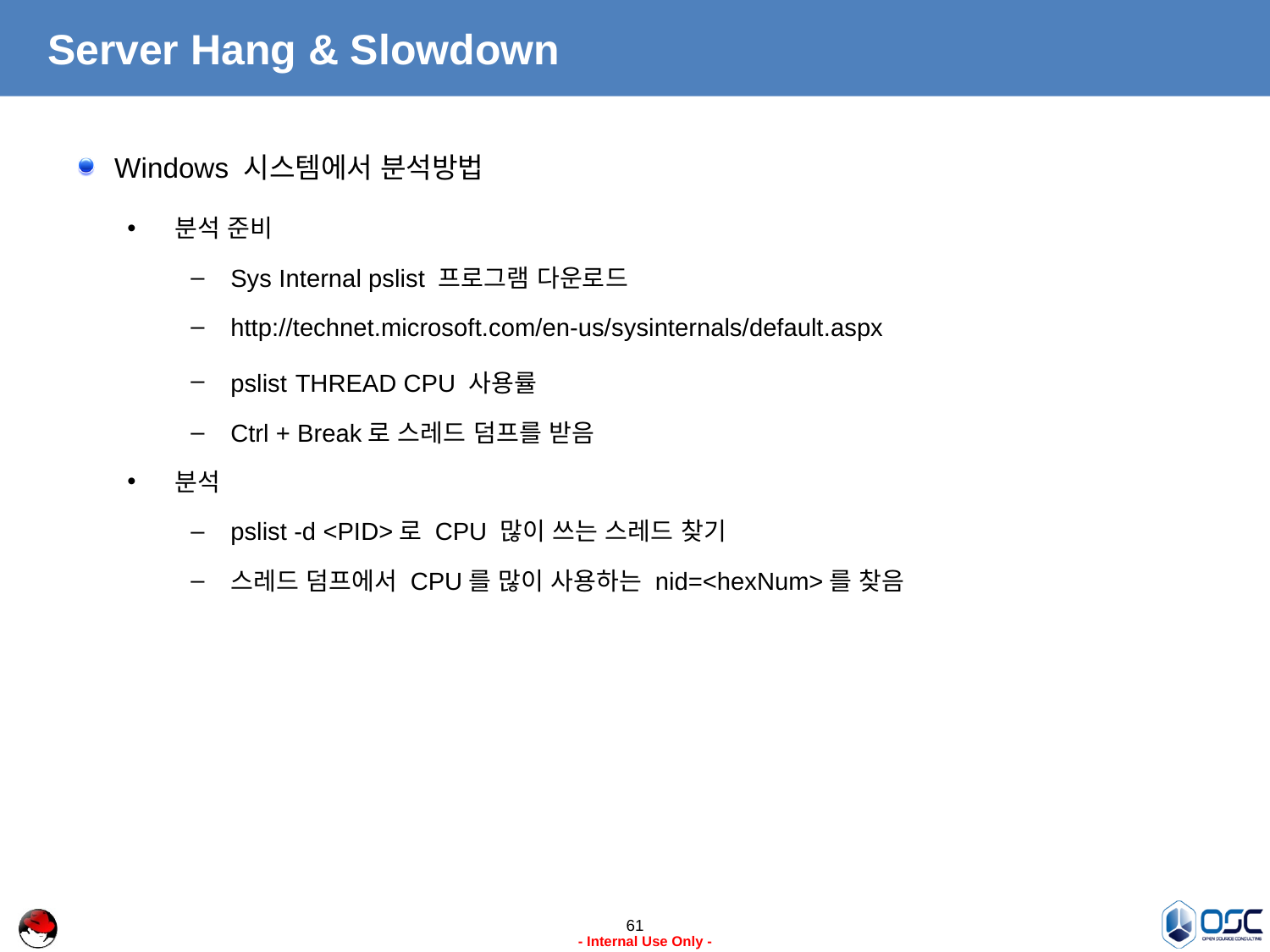

# Server Hang & Slowdown
Windows 시스템에서 분석방법
분석 준비
Sys Internal pslist 프로그램 다운로드
http://technet.microsoft.com/en-us/sysinternals/default.aspx
pslist THREAD CPU 사용률
Ctrl + Break로 스레드 덤프를 받음
분석
pslist -d <PID>로 CPU 많이 쓰는 스레드 찾기
스레드 덤프에서 CPU를 많이 사용하는 nid=<hexNum>를 찾음